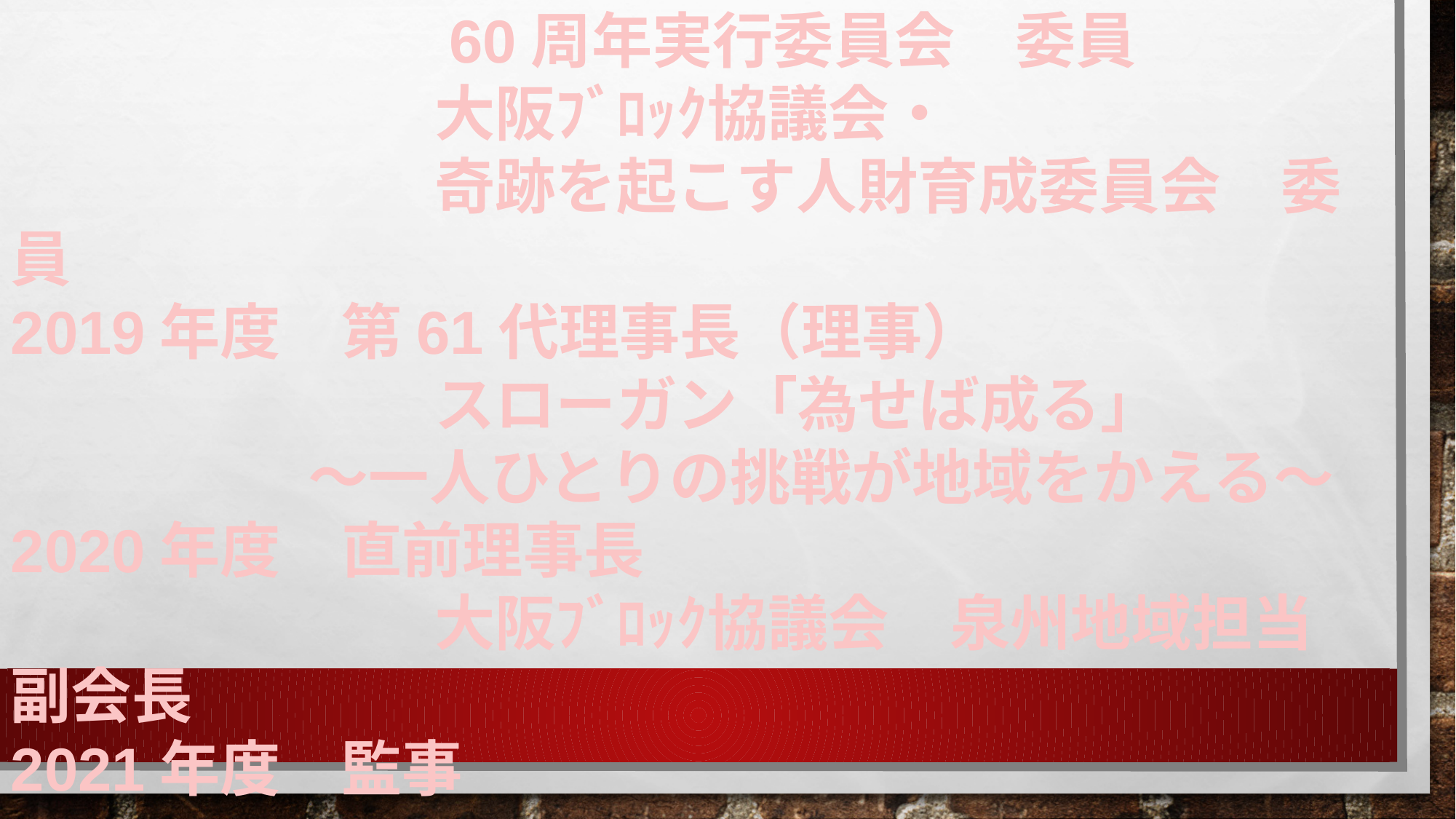

60周年実行委員会　委員
　　　　　　　大阪ﾌﾞﾛｯｸ協議会・
　　　　　　　奇跡を起こす人財育成委員会　委員
2019年度　第61代理事長（理事）
　　　　　　　スローガン「為せば成る」
　　　　～一人ひとりの挑戦が地域をかえる～
2020年度　直前理事長
　　　　　　　大阪ﾌﾞﾛｯｸ協議会　泉州地域担当　副会長
2021年度　監事